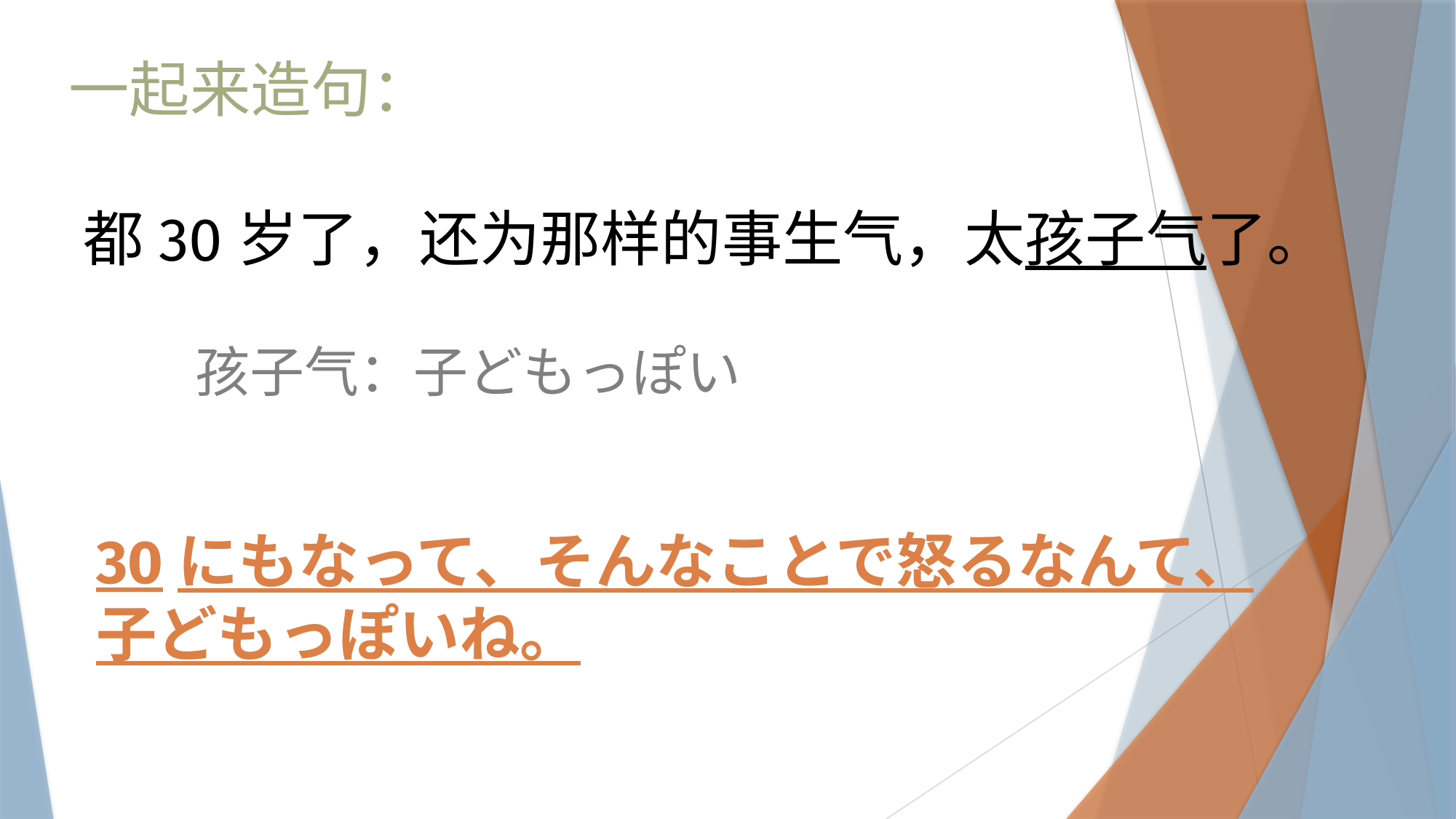

一起来造句：
都30岁了，还为那样的事生气，太孩子气了。
孩子气：子どもっぽい
30にもなって、そんなことで怒るなんて、
子どもっぽいね。